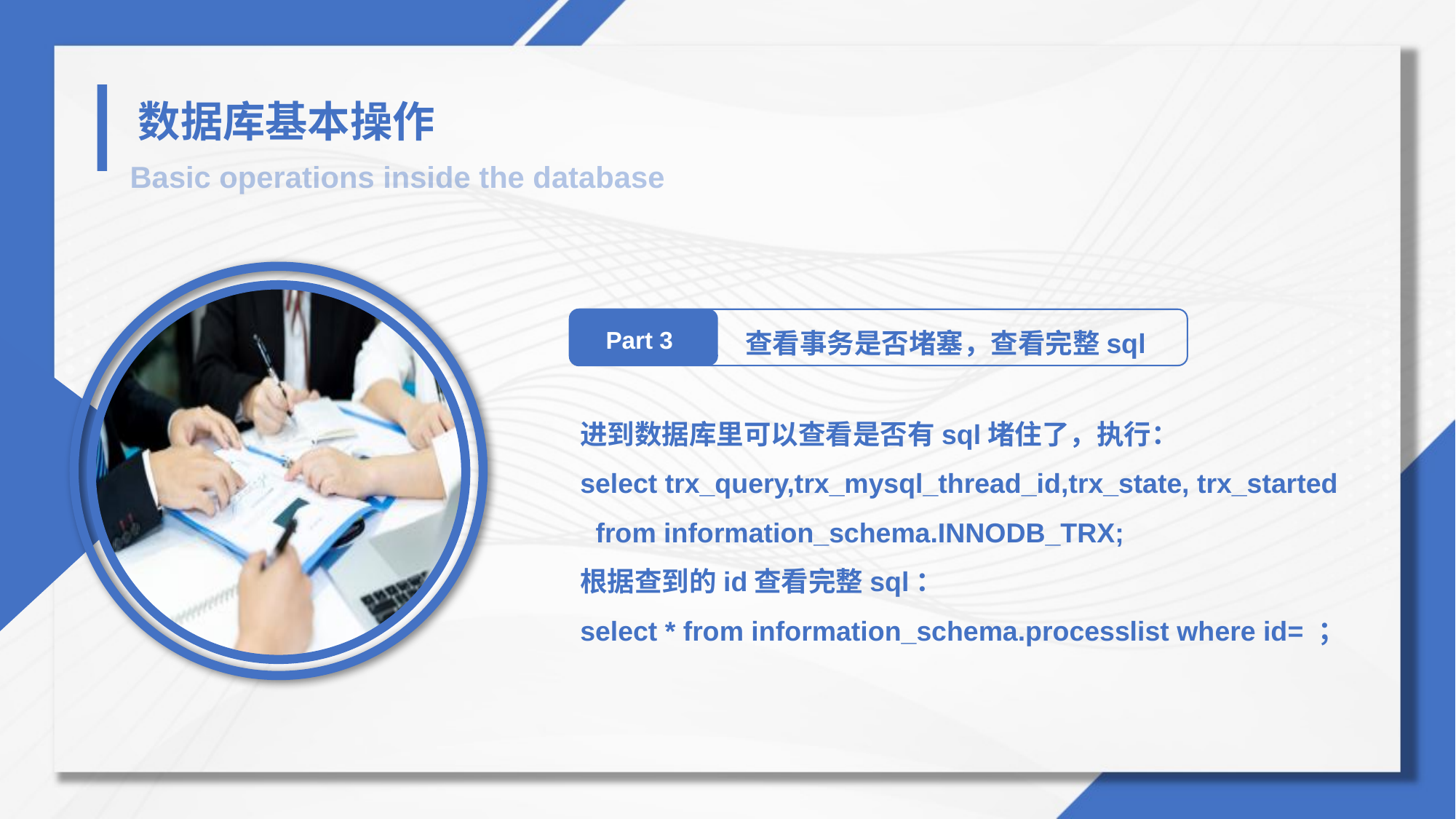

数据库基本操作
Basic operations inside the database

查看事务是否堵塞，查看完整sql
Part 3

进到数据库里可以查看是否有sql堵住了，执行：
select trx_query,trx_mysql_thread_id,trx_state, trx_started
  from information_schema.INNODB_TRX;
根据查到的id查看完整sql：
select * from information_schema.processlist where id= ；